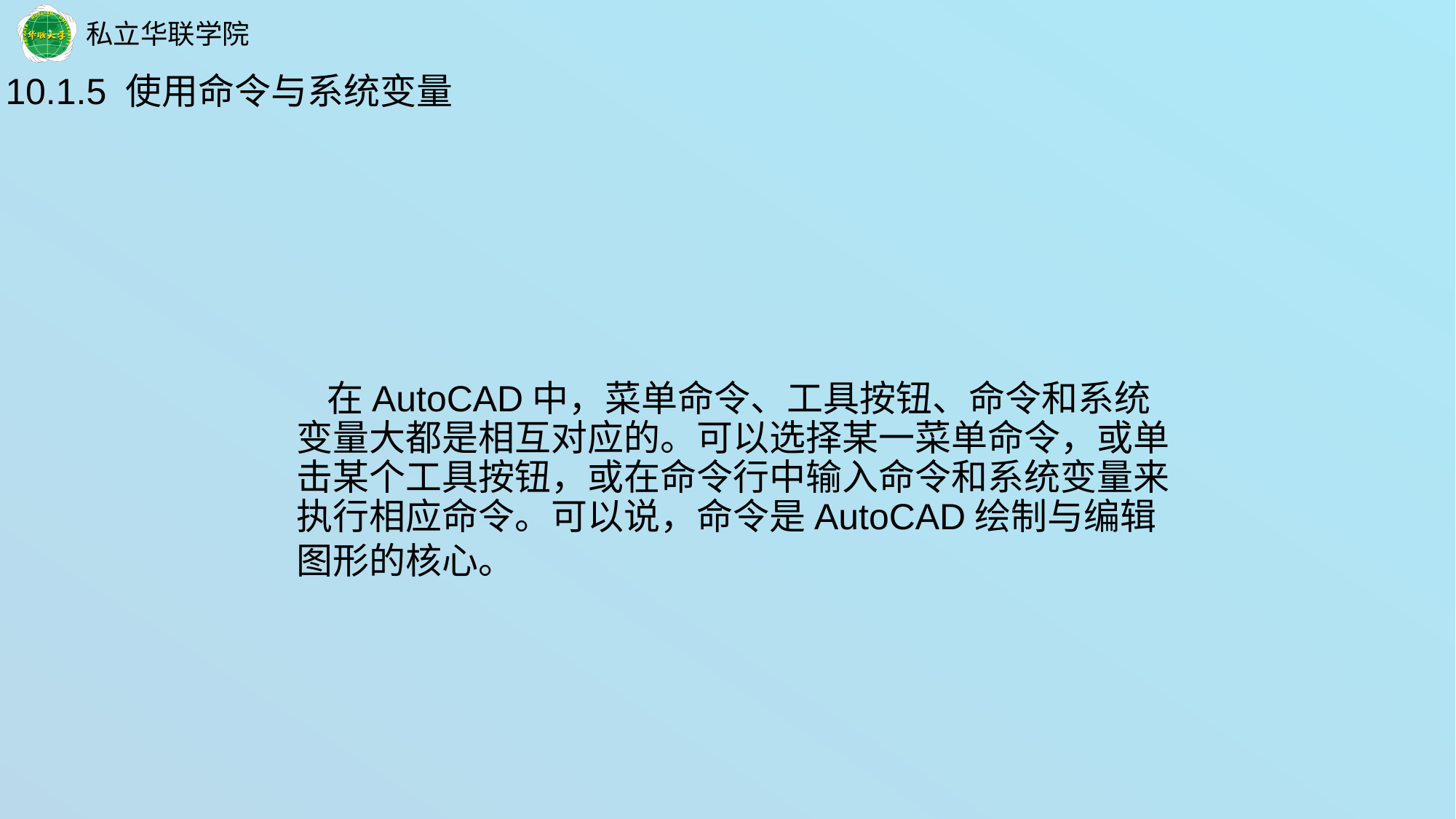

10.1.5 使用命令与系统变量
      在AutoCAD中，菜单命令、工具按钮、命令和系统变量大都是相互对应的。可以选择某一菜单命令，或单击某个工具按钮，或在命令行中输入命令和系统变量来执行相应命令。可以说，命令是AutoCAD绘制与编辑图形的核心。